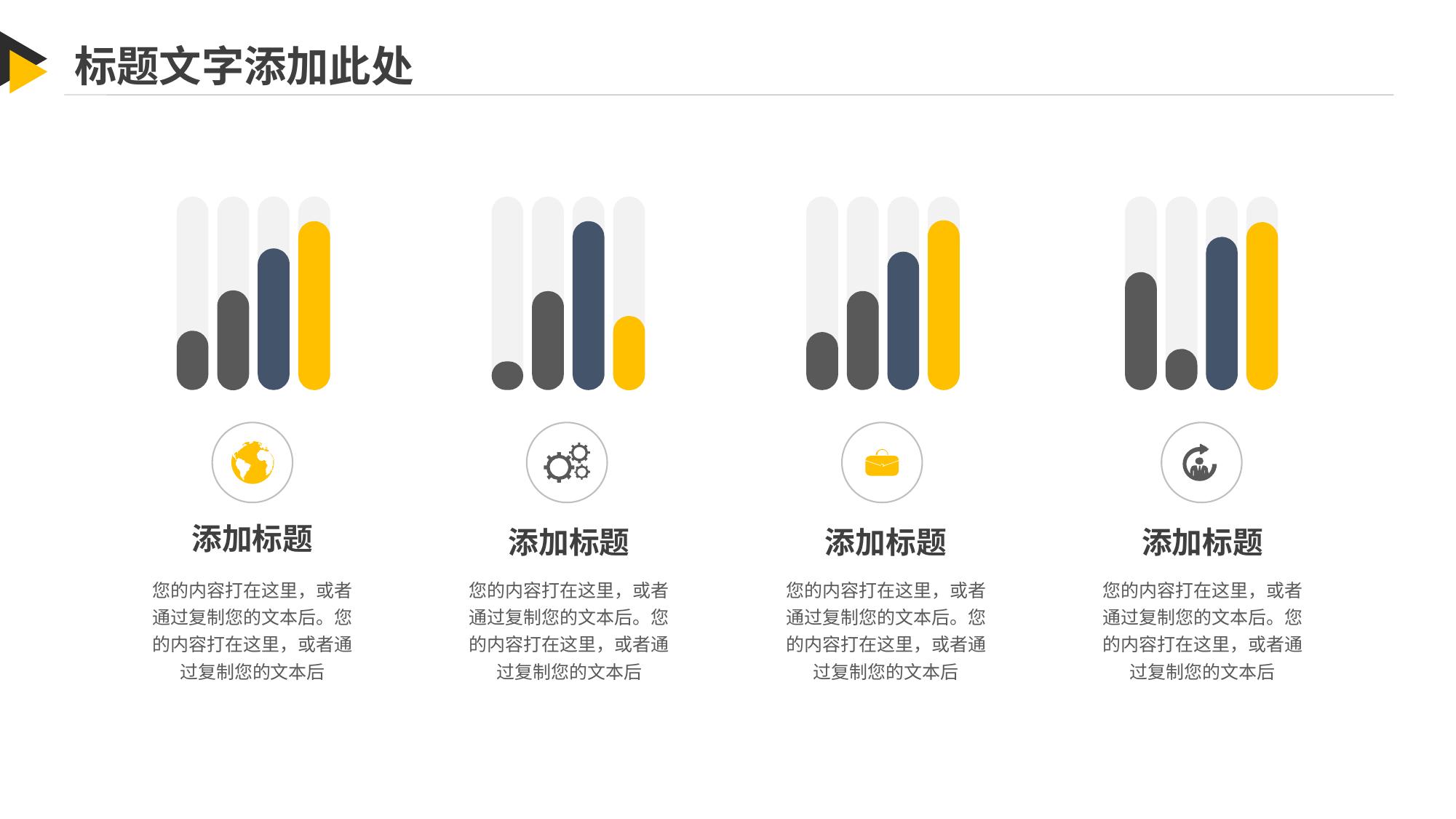

标题文字添加此处

添加标题
您的内容打在这里，或者通过复制您的文本后。您的内容打在这里，或者通过复制您的文本后

添加标题
您的内容打在这里，或者通过复制您的文本后。您的内容打在这里，或者通过复制您的文本后

添加标题
您的内容打在这里，或者通过复制您的文本后。您的内容打在这里，或者通过复制您的文本后

添加标题
您的内容打在这里，或者通过复制您的文本后。您的内容打在这里，或者通过复制您的文本后